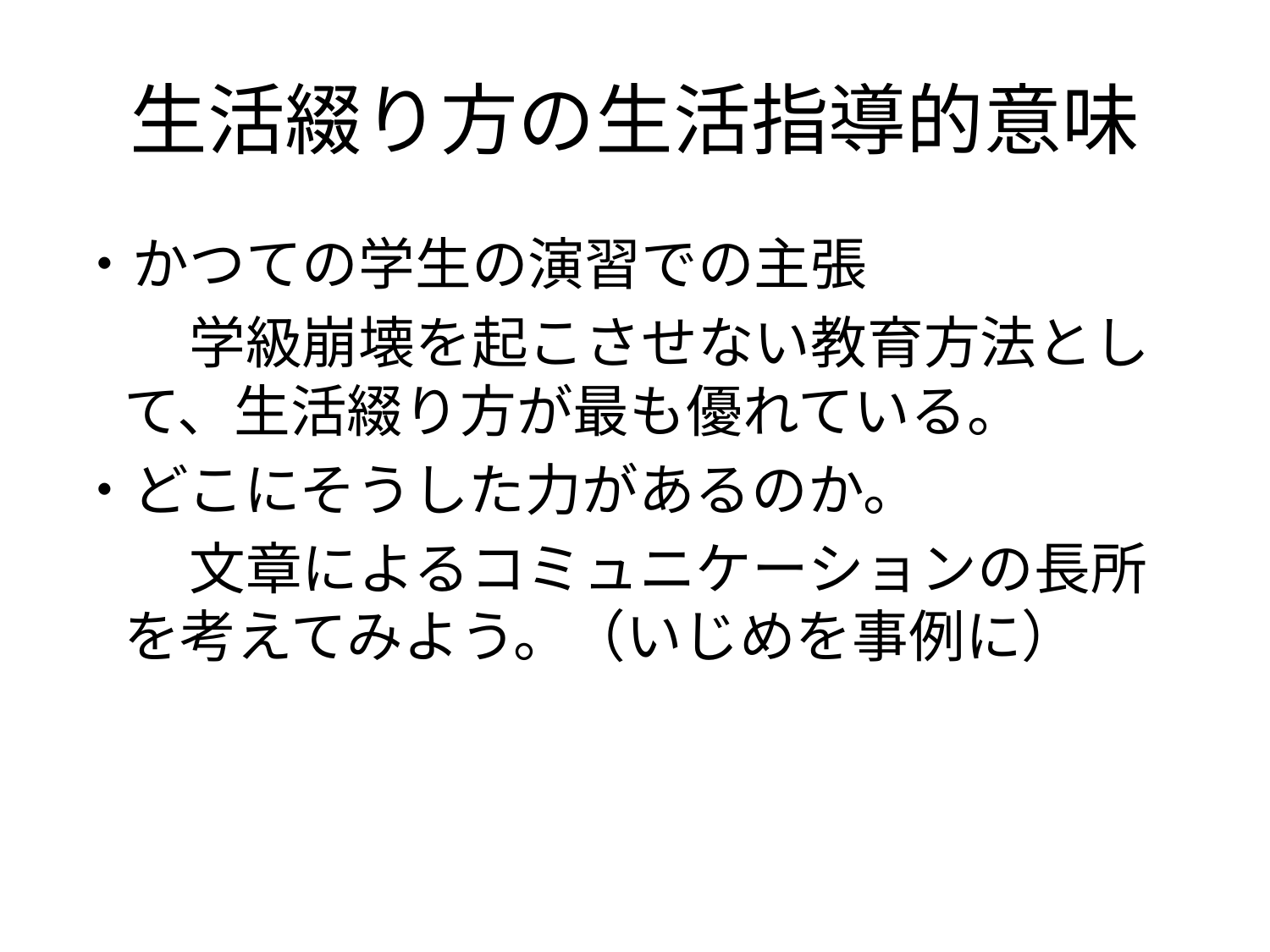

# 生活綴り方の生活指導的意味
・かつての学生の演習での主張
　　学級崩壊を起こさせない教育方法として、生活綴り方が最も優れている。
・どこにそうした力があるのか。
　　文章によるコミュニケーションの長所を考えてみよう。（いじめを事例に）